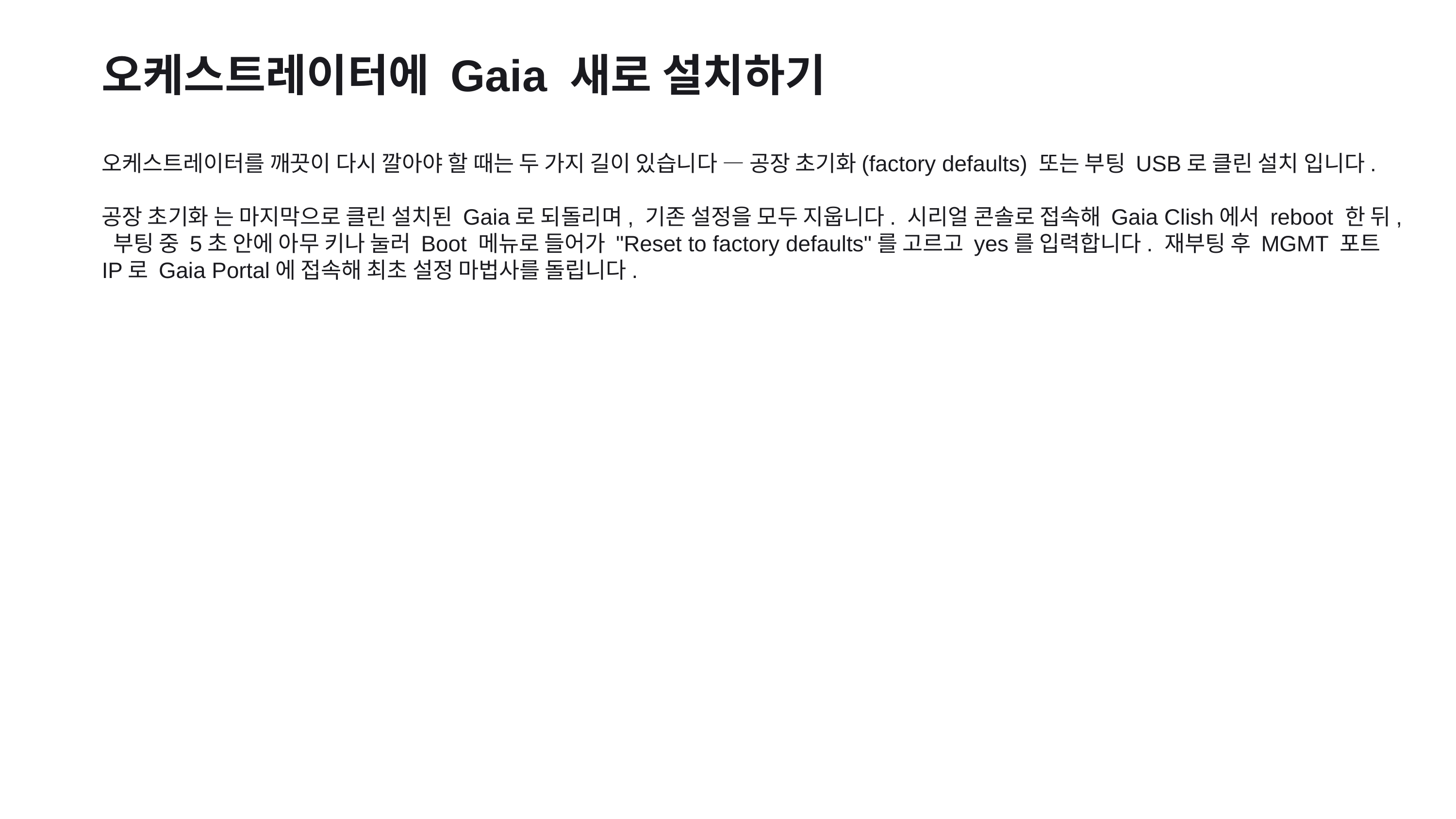

오케스트레이터에 Gaia 새로 설치하기
오케스트레이터를 깨끗이 다시 깔아야 할 때는 두 가지 길이 있습니다 — 공장 초기화(factory defaults) 또는 부팅 USB로 클린 설치 입니다.

공장 초기화 는 마지막으로 클린 설치된 Gaia로 되돌리며, 기존 설정을 모두 지웁니다. 시리얼 콘솔로 접속해 Gaia Clish에서 reboot 한 뒤, 부팅 중 5초 안에 아무 키나 눌러 Boot 메뉴로 들어가 "Reset to factory defaults"를 고르고 yes를 입력합니다. 재부팅 후 MGMT 포트 IP로 Gaia Portal에 접속해 최초 설정 마법사를 돌립니다.